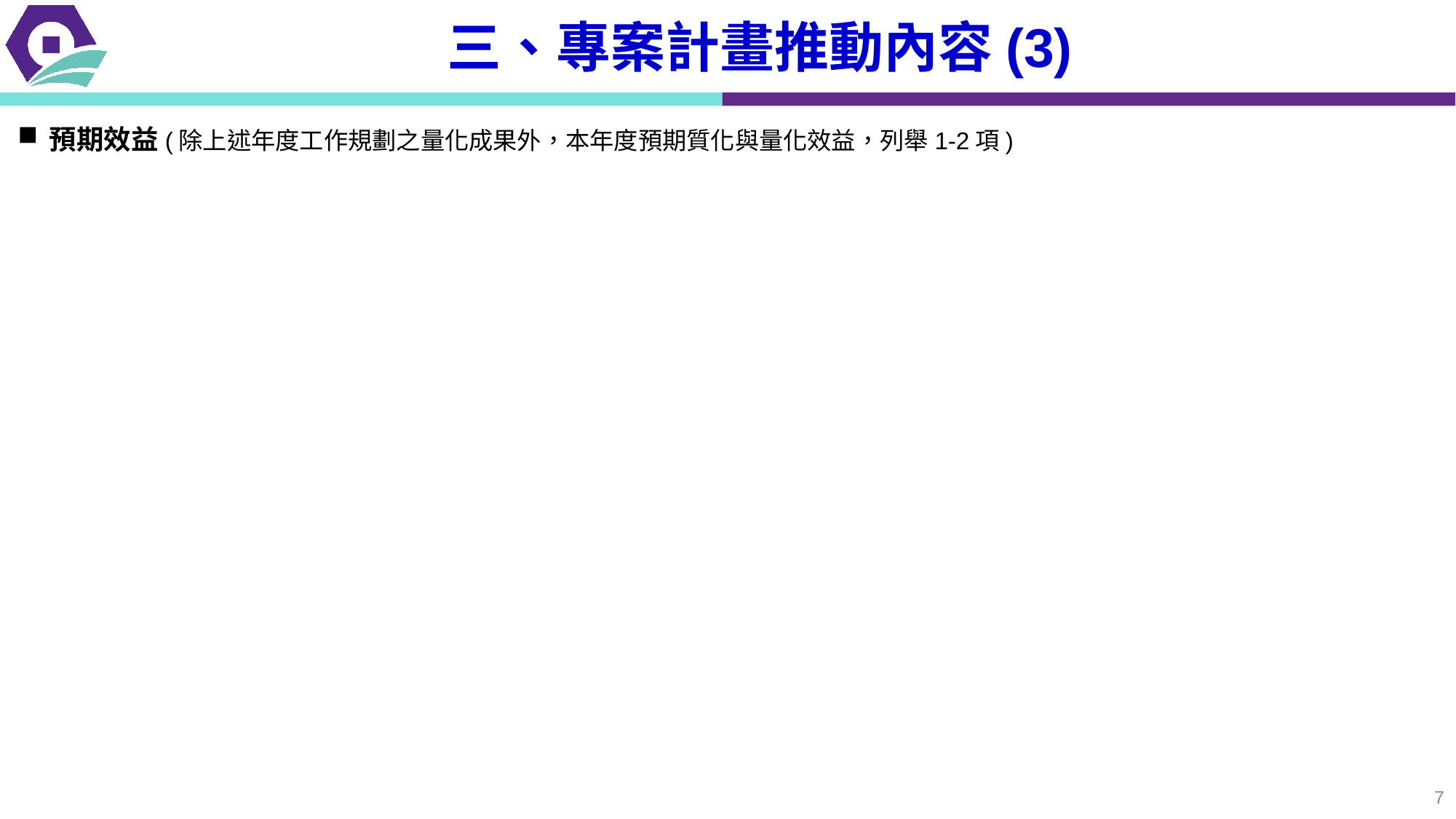

# 三、專案計畫推動內容(3)
預期效益(除上述年度工作規劃之量化成果外，本年度預期質化與量化效益，列舉1-2項)
7